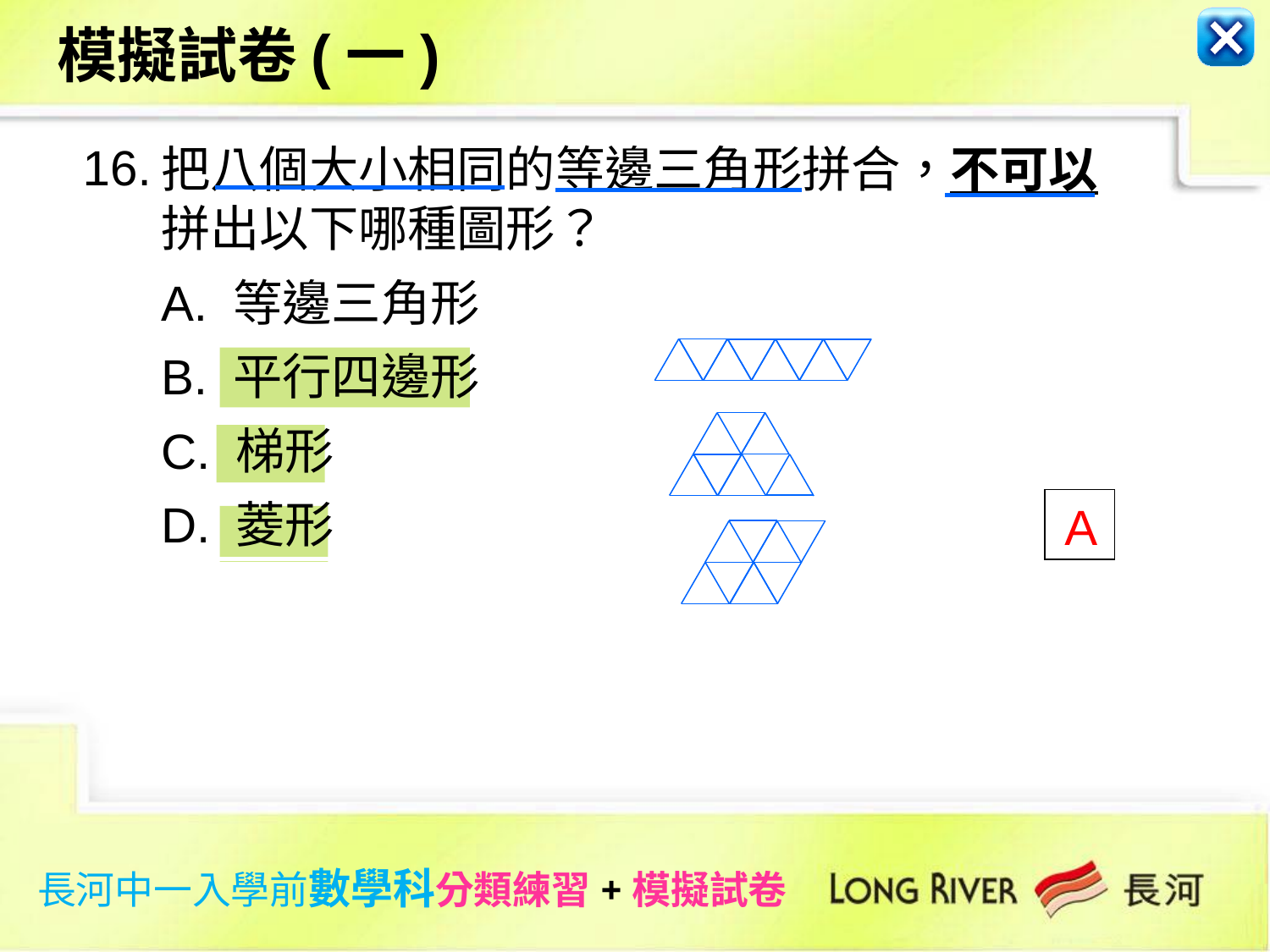

模擬試卷(一)
16.
把八個大小相同的等邊三角形拼合，不可以拼出以下哪種圖形？
A. 等邊三角形
B. 平行四邊形
C. 梯形
D. 菱形

A